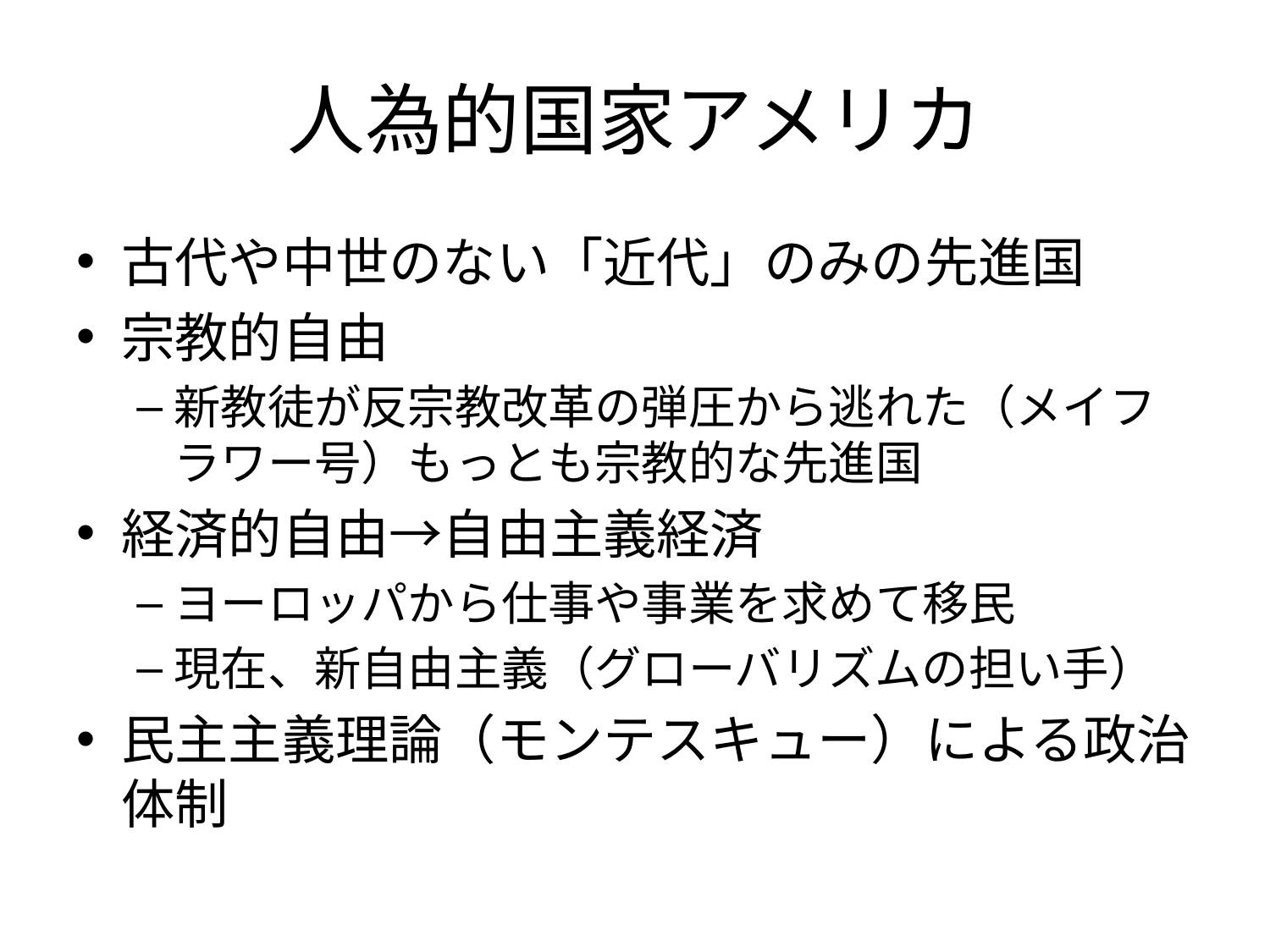

# 人為的国家アメリカ
古代や中世のない「近代」のみの先進国
宗教的自由
新教徒が反宗教改革の弾圧から逃れた（メイフラワー号）もっとも宗教的な先進国
経済的自由→自由主義経済
ヨーロッパから仕事や事業を求めて移民
現在、新自由主義（グローバリズムの担い手）
民主主義理論（モンテスキュー）による政治体制